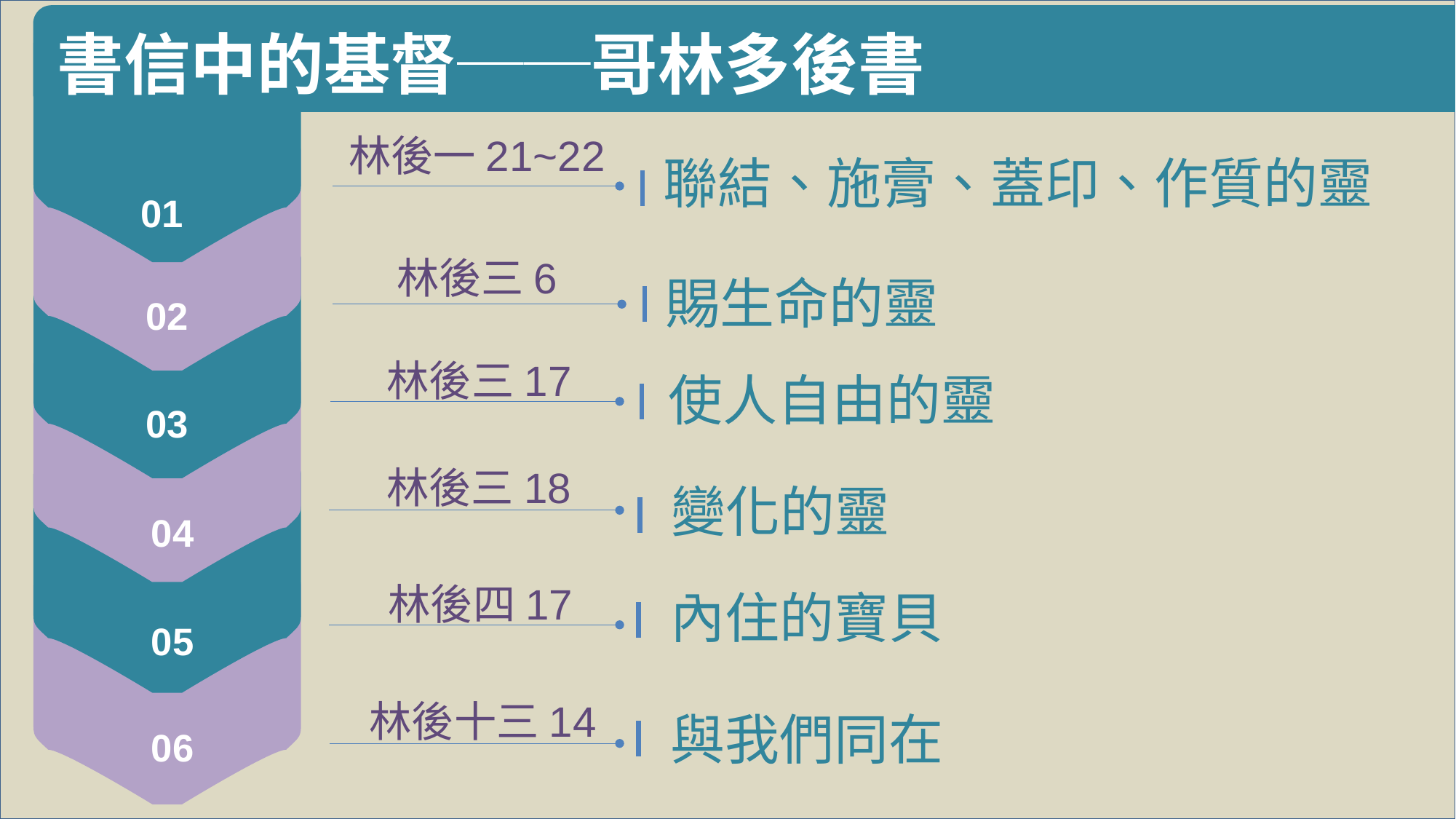

書信中的基督──哥林多後書

01
林後一21~22

02
聯結、施膏、蓋印、作質的靈

03
林後三6
賜生命的靈
林後三17

 04
使人自由的靈
林後三18

 05
變化的靈
林後四17

 06
內住的寶貝
林後十三14
與我們同在